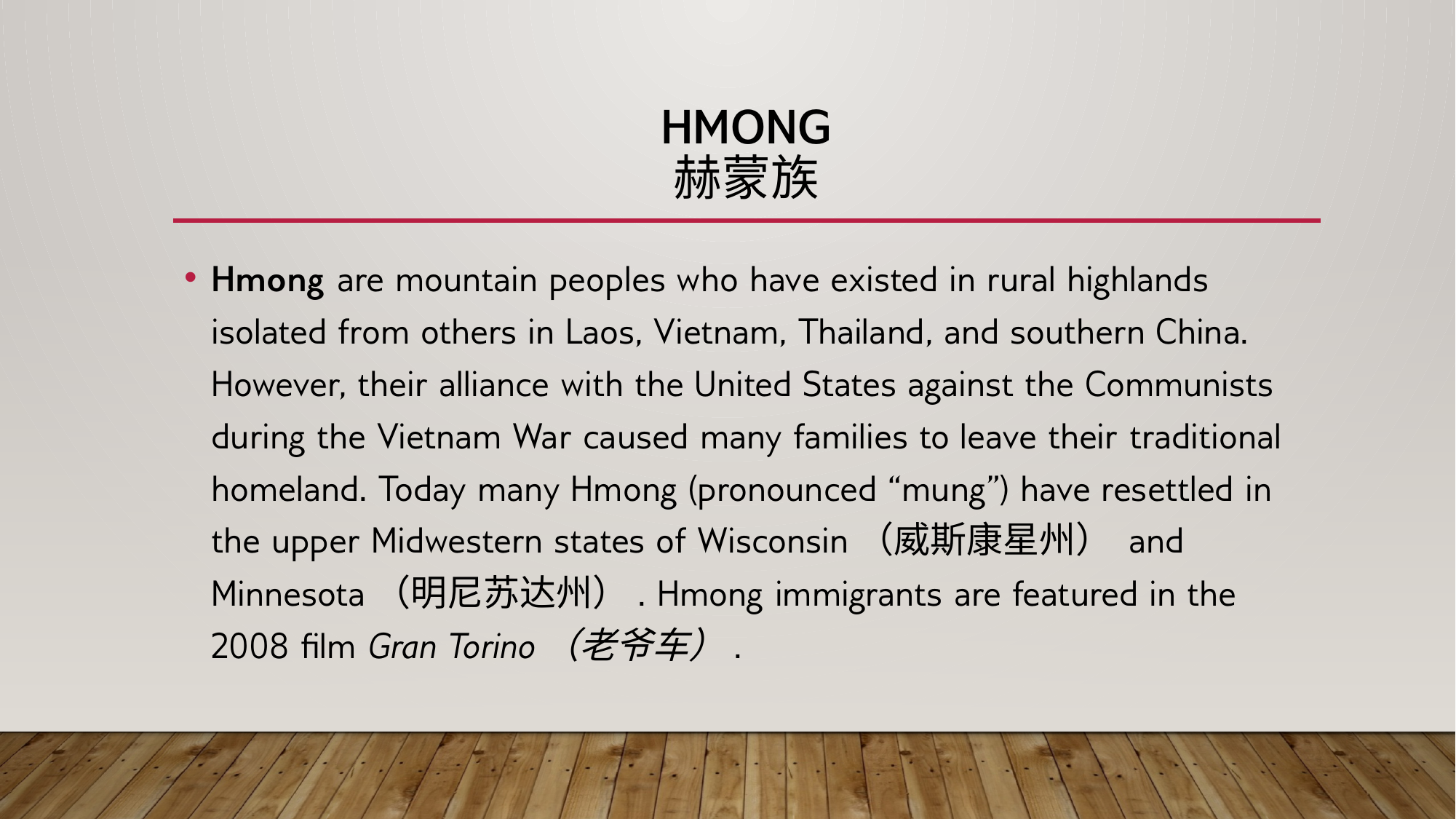

# Hmong 赫蒙族
Hmong are mountain peoples who have existed in rural highlands isolated from others in Laos, Vietnam, Thailand, and southern China. However, their alliance with the United States against the Communists during the Vietnam War caused many families to leave their traditional homeland. Today many Hmong (pronounced “mung”) have resettled in the upper Midwestern states of Wisconsin（威斯康星州） and Minnesota（明尼苏达州）. Hmong immigrants are featured in the 2008 film Gran Torino（老爷车）.